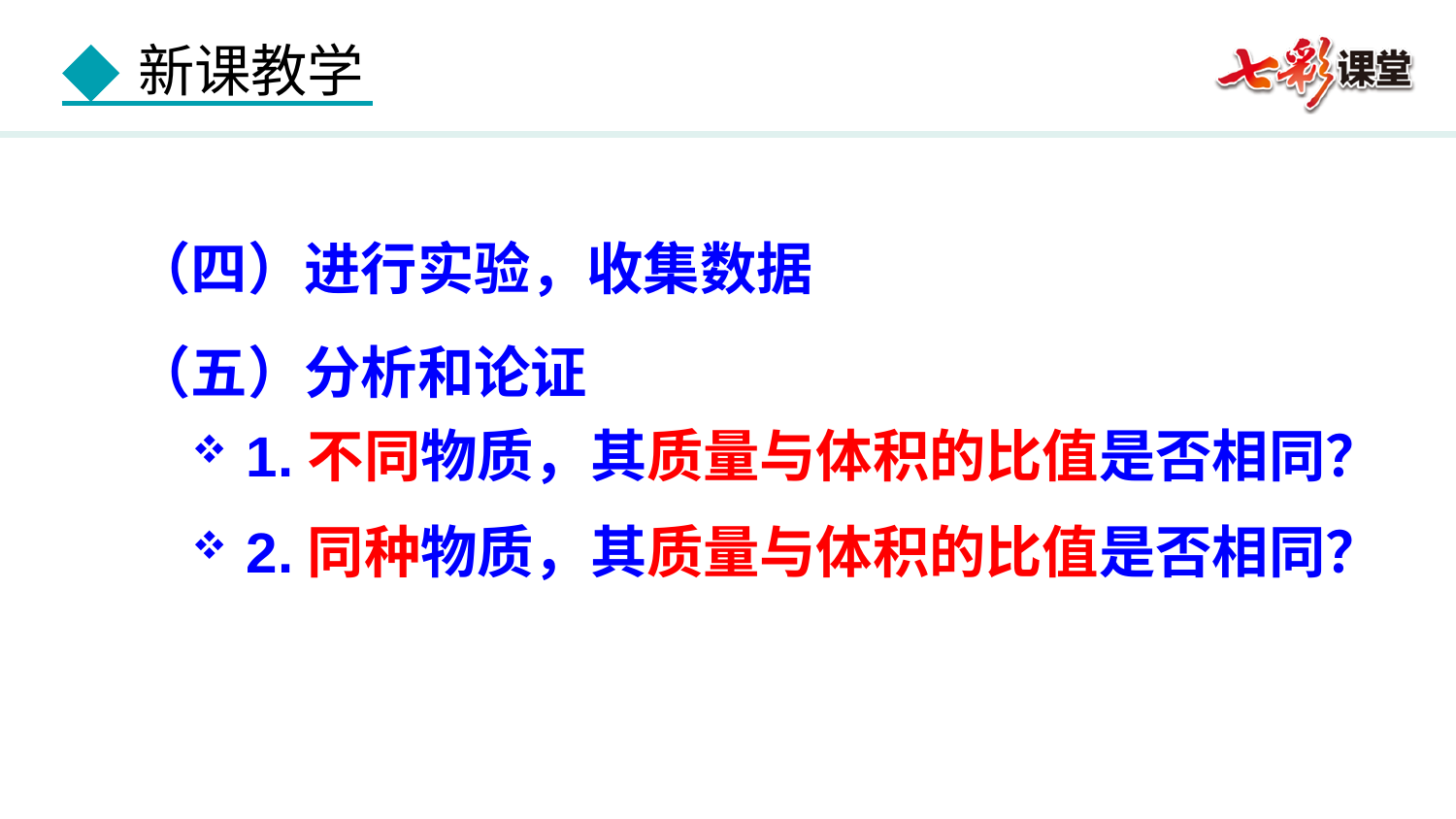

（四）进行实验，收集数据
（五）分析和论证
1.不同物质，其质量与体积的比值是否相同？
2.同种物质，其质量与体积的比值是否相同？